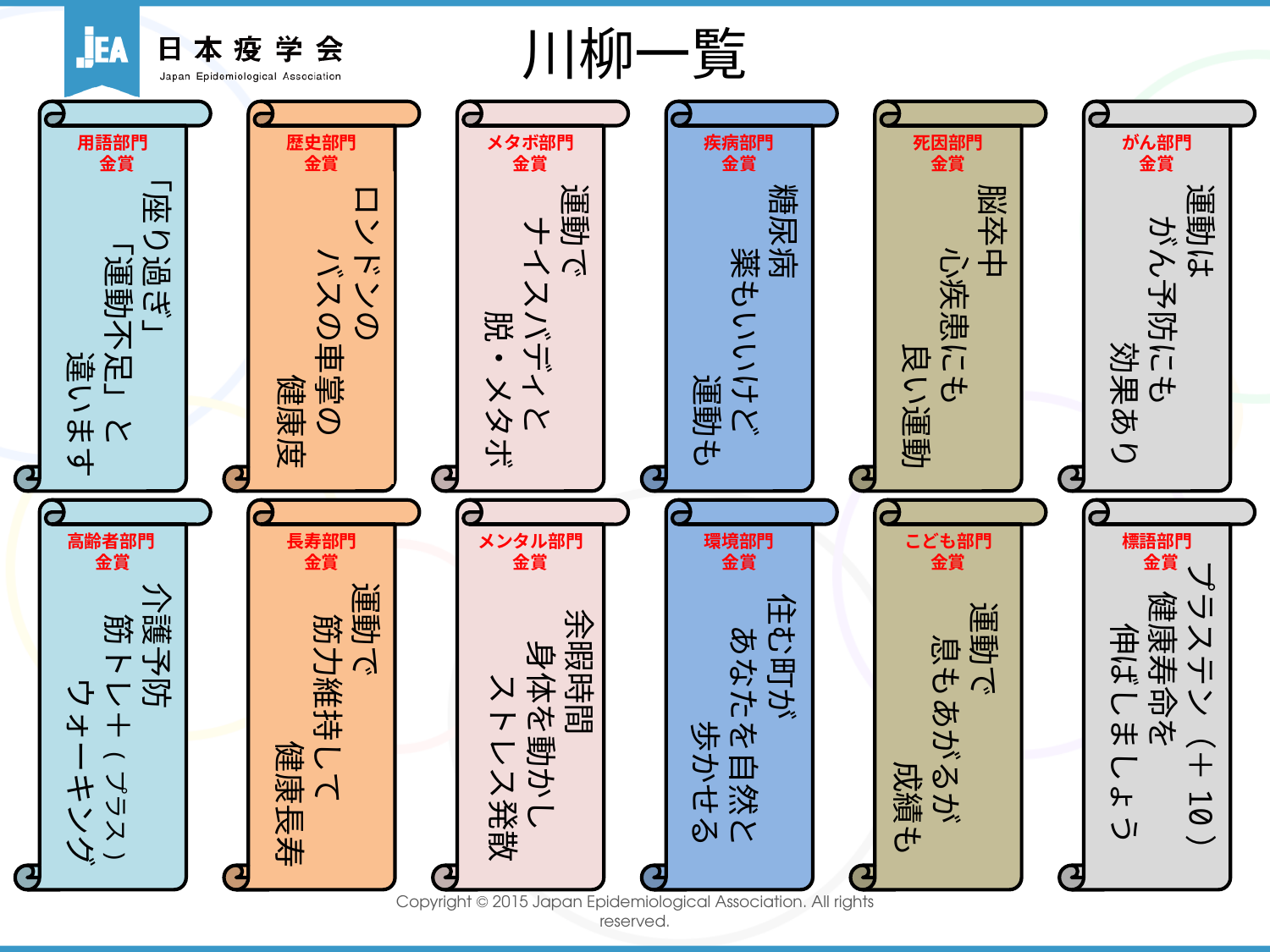

川柳一覧
用語部門
 金賞
「座り過ぎ」
　　「運動不足」と
　　　　　　違います
歴史部門
金賞
ロンドンの
　　バスの車掌の
　　　　　　健康度
メタボ部門
金賞
運動で
　ナイスバディと
　　　　脱・メタボ
疾病部門
金賞
糖尿病
　　薬もいいけど
　　　　　　運動も
死因部門
金賞
脳卒中
　　心疾患にも
　　　　　良い運動
がん部門
金賞
運動は
　がん予防にも
　　　　　効果あり
高齢者部門
金賞
介護予防
　筋トレ＋(プラス)
　　　ウォーキング
長寿部門
金賞
運動で
　筋力維持して
　　　　　健康長寿
メンタル部門
金賞
余暇時間
　身体を動かし
　　ストレス発散
環境部門
金賞
住む町が
　あなたを自然と
　　　　歩かせる
こども部門
金賞
運動で
　息もあがるが
　　　成績も
標語部門
 金賞
プラステン（＋10）
　健康寿命を
　　伸ばしましょう